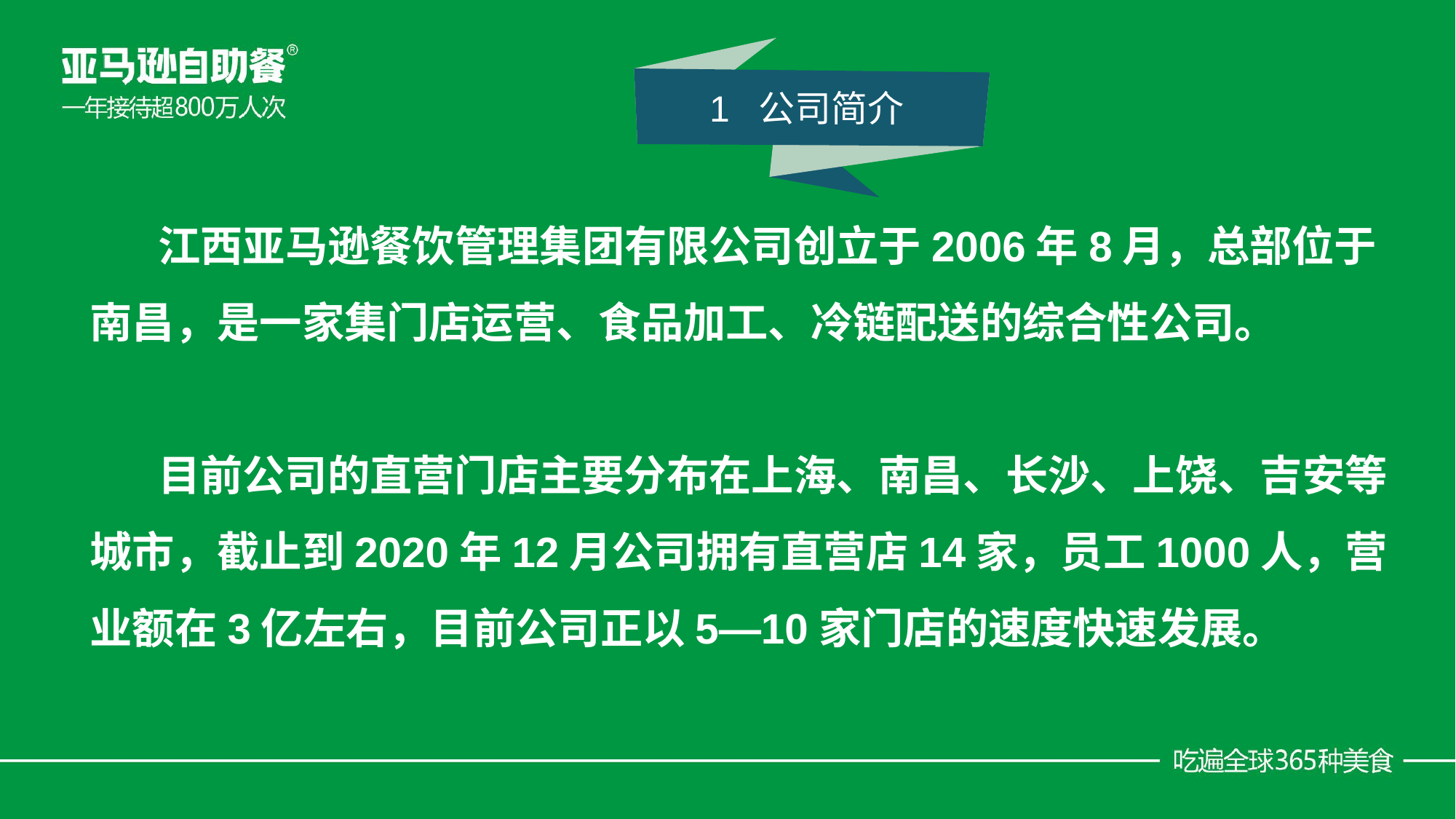

1  公司简介
        江西亚马逊餐饮管理集团有限公司创立于2006年8月，总部位于南昌，是一家集门店运营、食品加工、冷链配送的综合性公司。

      目前公司的直营门店主要分布在上海、南昌、长沙、上饶、吉安等城市，截止到2020年12月公司拥有直营店14家，员工1000人，营业额在3亿左右，目前公司正以5—10家门店的速度快速发展。